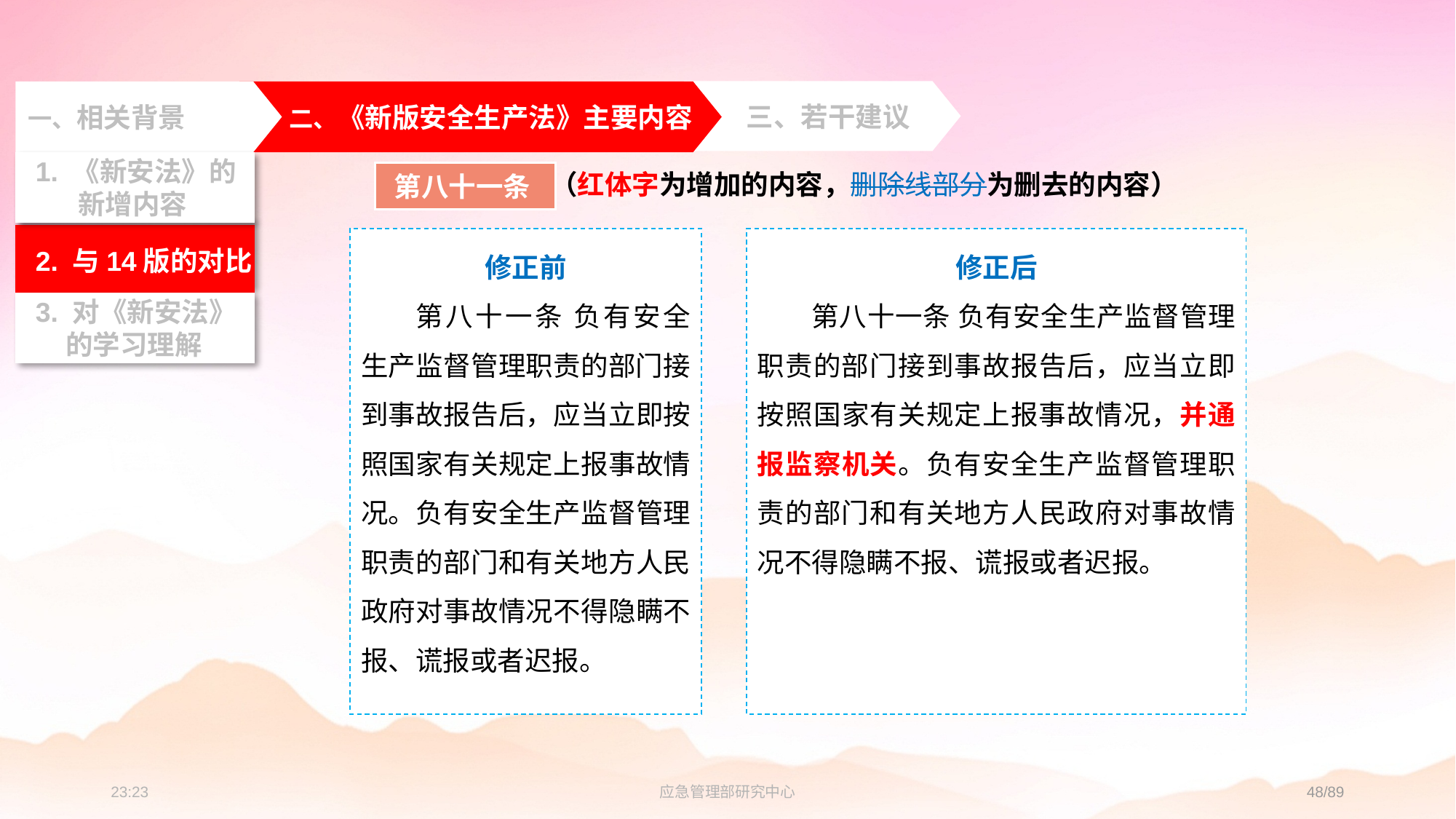

三、若干建议
一、相关背景
     二、《新版安全生产法》主要内容
 2. 与14版的对比
 3. 对《新安法》
     的学习理解
 1. 《新安法》的
       新增内容
（红体字为增加的内容，删除线部分为删去的内容）
第八十一条
修正后
第八十一条 负有安全生产监督管理职责的部门接到事故报告后，应当立即按照国家有关规定上报事故情况，并通报监察机关。负有安全生产监督管理职责的部门和有关地方人民政府对事故情况不得隐瞒不报、谎报或者迟报。
修正前
第八十一条 负有安全生产监督管理职责的部门接到事故报告后，应当立即按照国家有关规定上报事故情况。负有安全生产监督管理职责的部门和有关地方人民政府对事故情况不得隐瞒不报、谎报或者迟报。
23:23
应急管理部研究中心
48/89